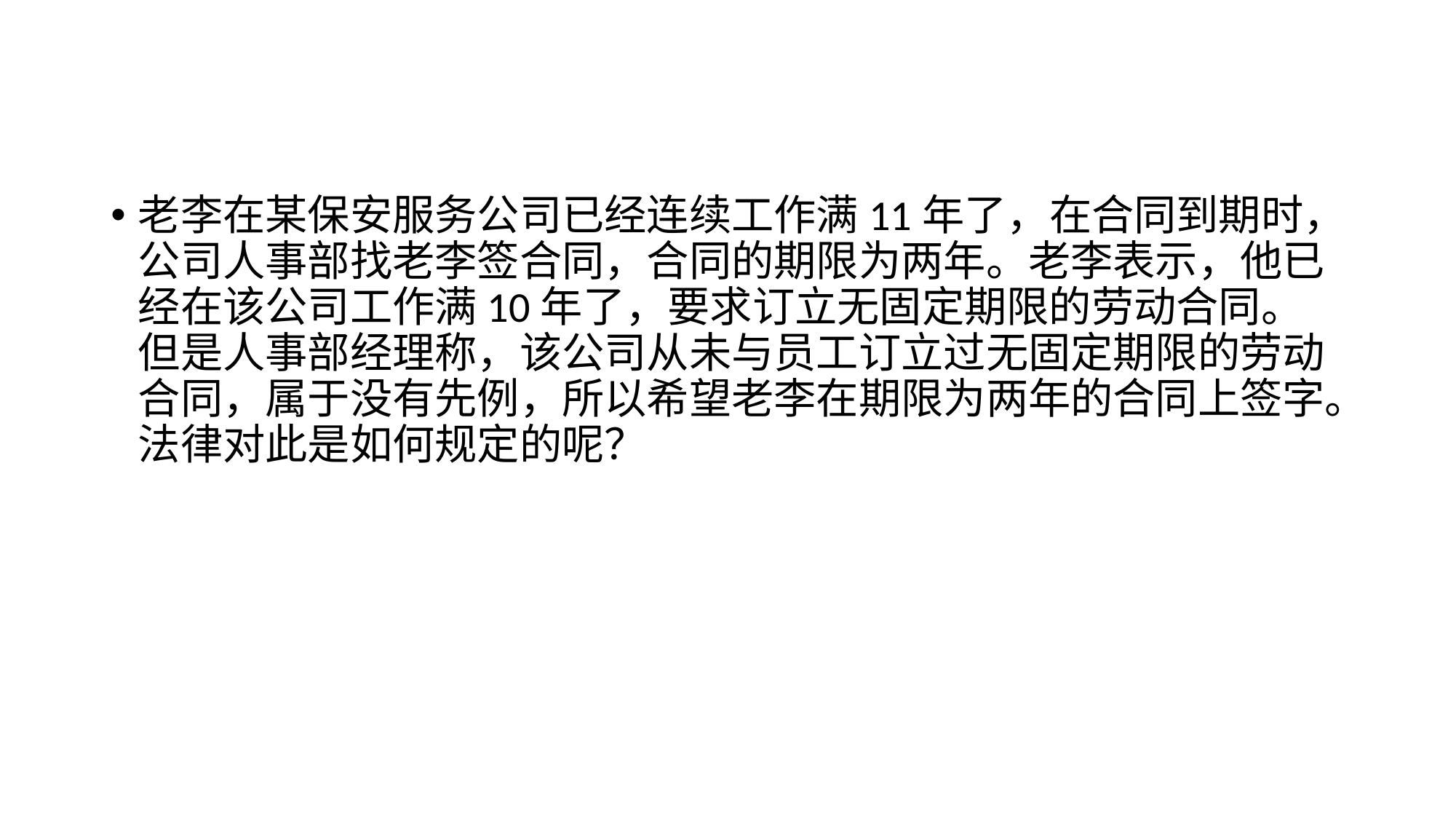

#
老李在某保安服务公司已经连续工作满11年了，在合同到期时，公司人事部找老李签合同，合同的期限为两年。老李表示，他已经在该公司工作满10年了，要求订立无固定期限的劳动合同。但是人事部经理称，该公司从未与员工订立过无固定期限的劳动合同，属于没有先例，所以希望老李在期限为两年的合同上签字。法律对此是如何规定的呢？